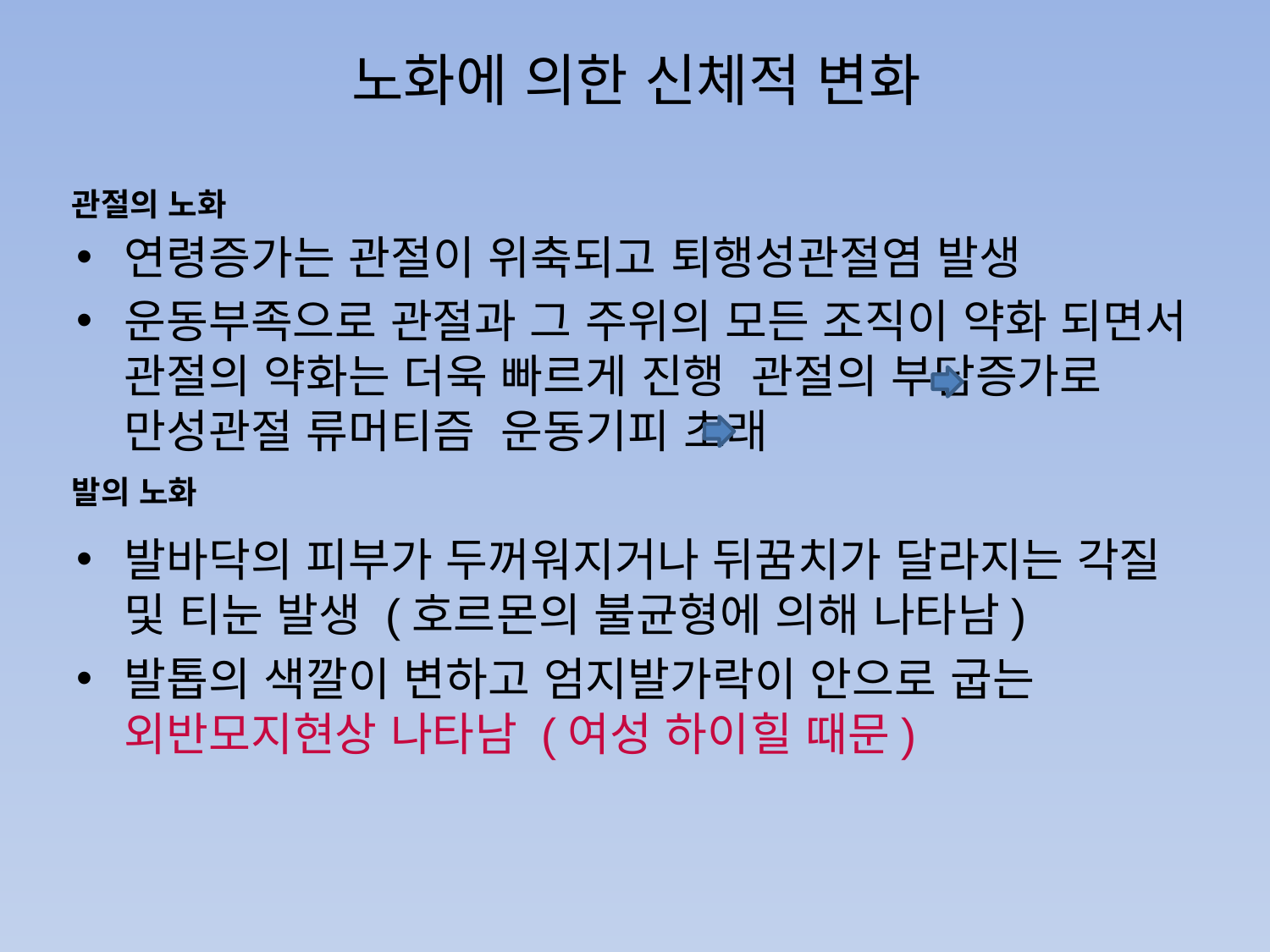

# 노화에 의한 신체적 변화
관절의 노화
연령증가는 관절이 위축되고 퇴행성관절염 발생
운동부족으로 관절과 그 주위의 모든 조직이 약화 되면서 관절의 약화는 더욱 빠르게 진행  관절의 부담증가로 만성관절 류머티즘  운동기피 초래

발바닥의 피부가 두꺼워지거나 뒤꿈치가 달라지는 각질 및 티눈 발생 (호르몬의 불균형에 의해 나타남)
발톱의 색깔이 변하고 엄지발가락이 안으로 굽는 외반모지현상 나타남 (여성 하이힐 때문)

발의 노화